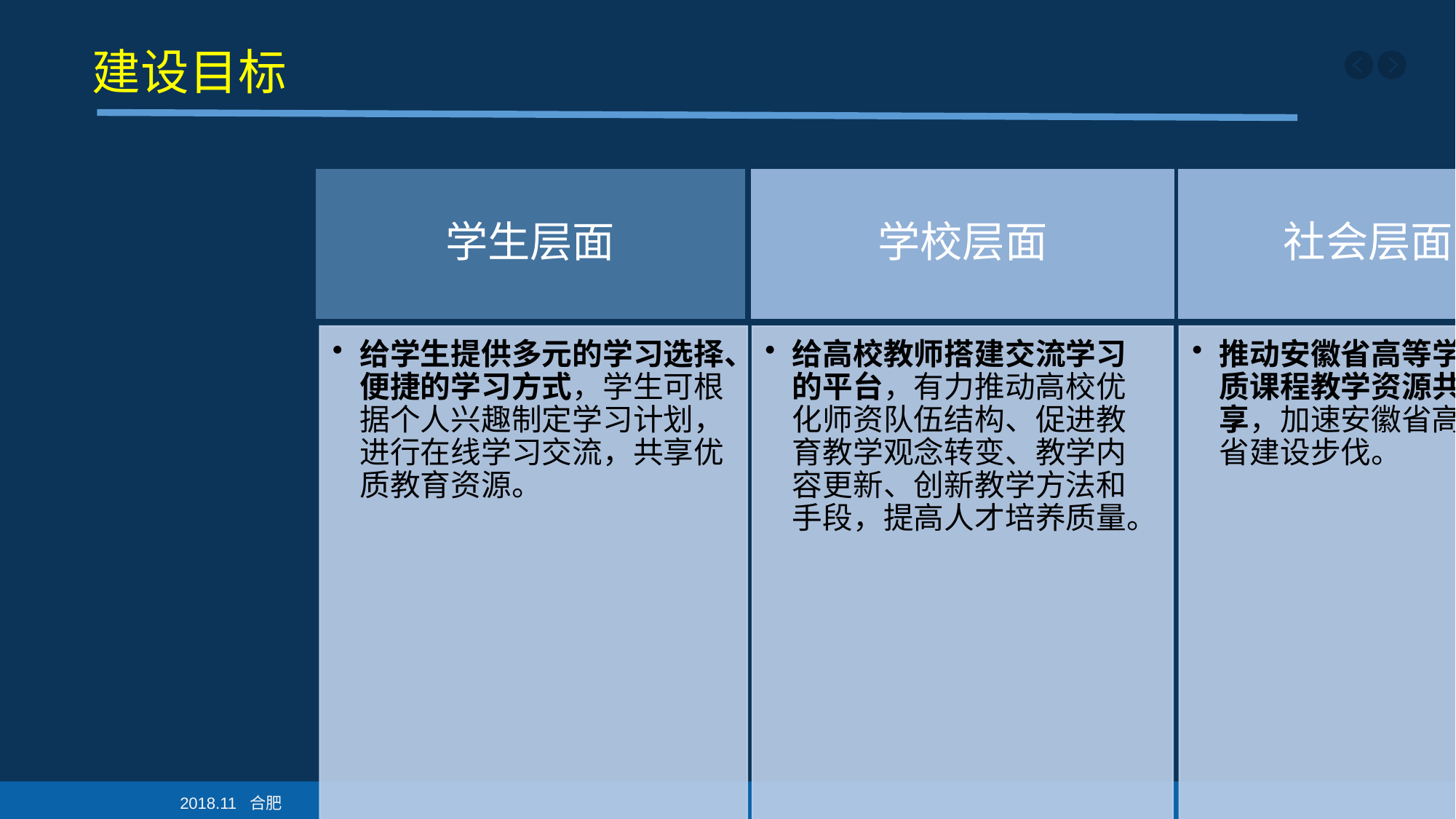

建设目标
学生层面
给学生提供多元的学习选择、便捷的学习方式，学生可根据个人兴趣制定学习计划，进行在线学习交流，共享优质教育资源。
学校层面
给高校教师搭建交流学习的平台，有力推动高校优化师资队伍结构、促进教育教学观念转变、教学内容更新、创新教学方法和手段，提高人才培养质量。
社会层面
推动安徽省高等学校优质课程教学资源共建共享，加速安徽省高教强省建设步伐。